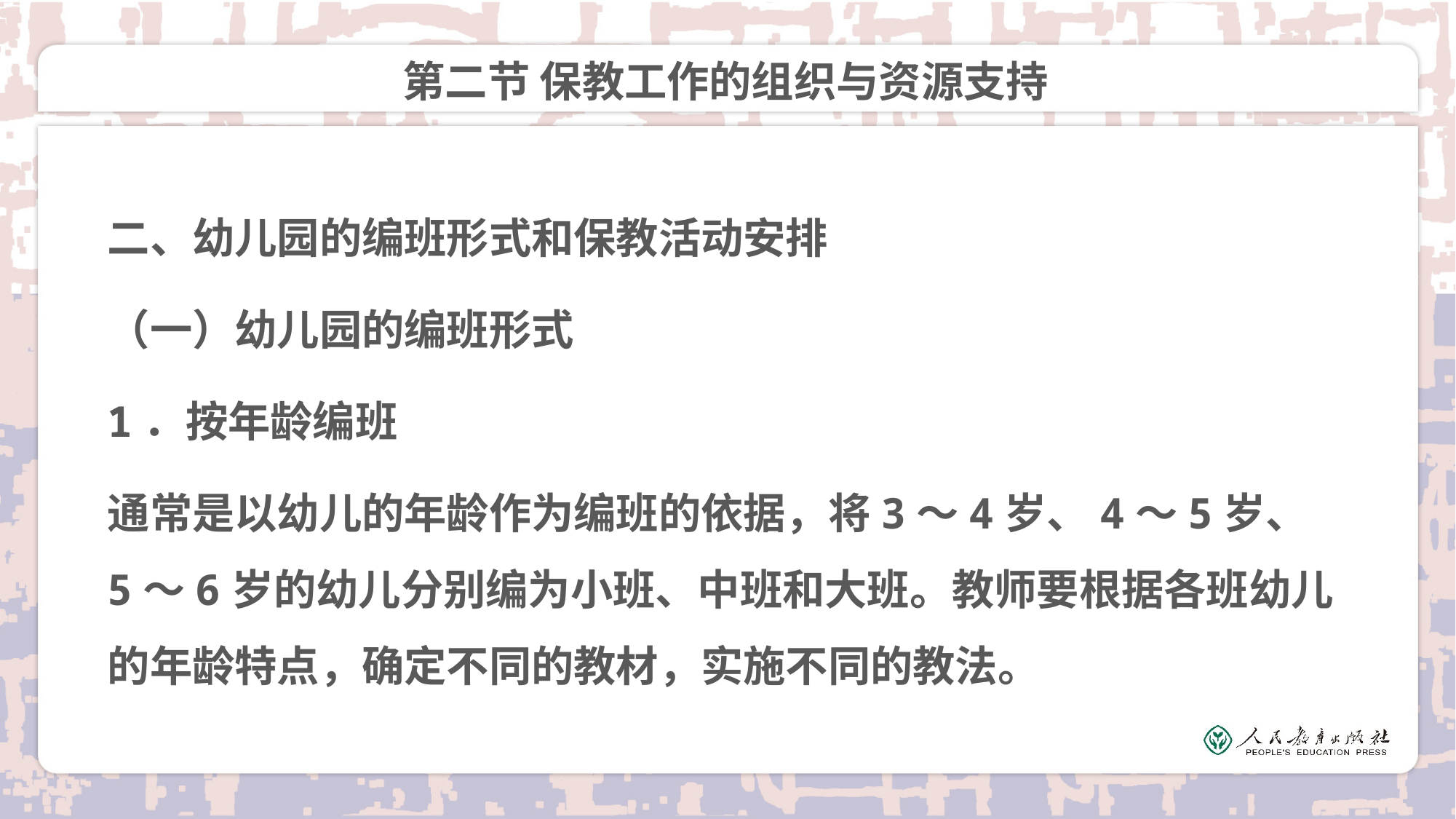

# 第二节 保教工作的组织与资源支持
二、幼儿园的编班形式和保教活动安排
（一）幼儿园的编班形式
1．按年龄编班
通常是以幼儿的年龄作为编班的依据，将3～4岁、4～5岁、5～6岁的幼儿分别编为小班、中班和大班。教师要根据各班幼儿的年龄特点，确定不同的教材，实施不同的教法。